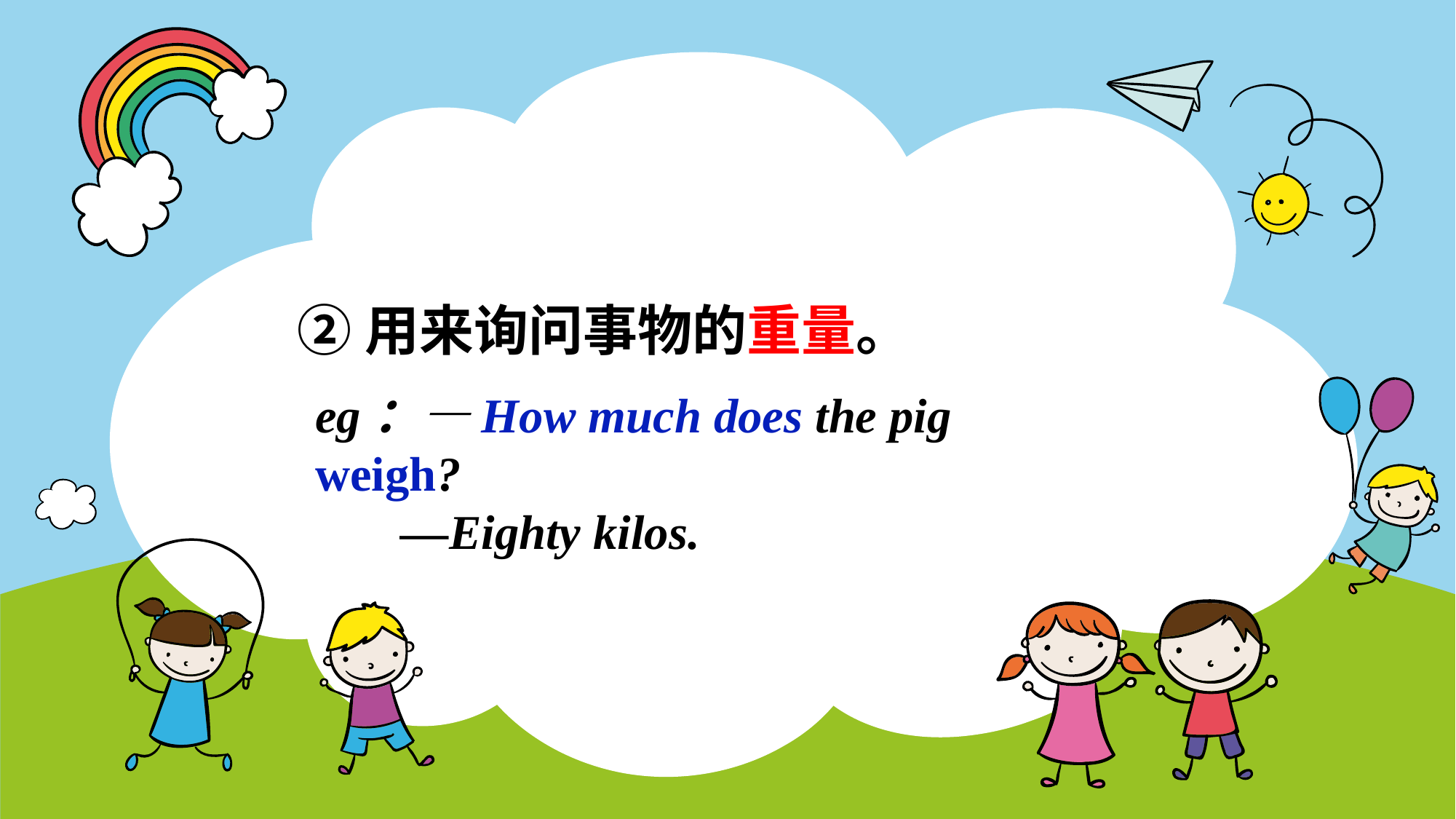

②用来询问事物的重量。

eg：—How much does the pig weigh?
       —Eighty kilos.